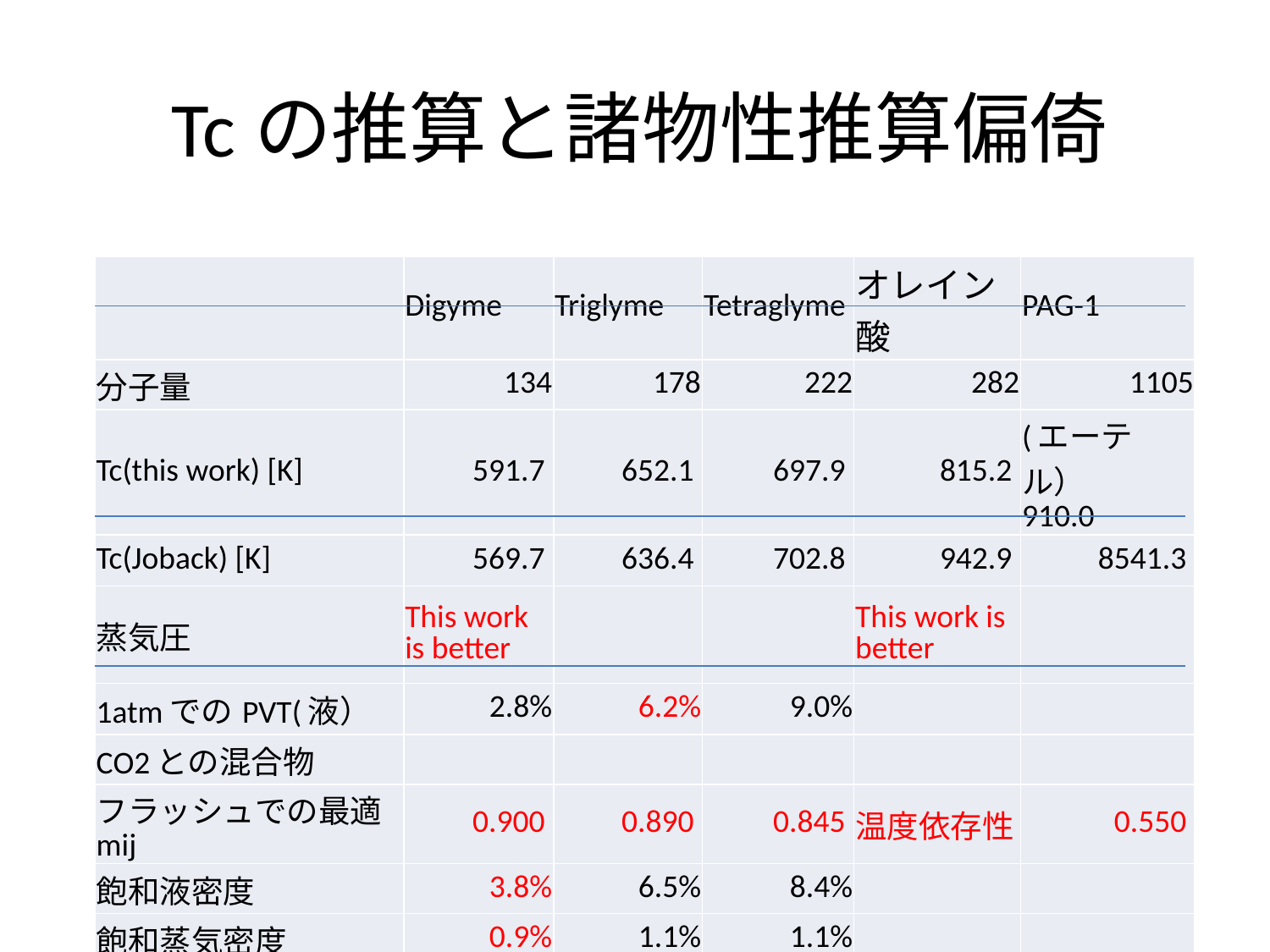

# Tcの推算と諸物性推算偏倚
|  | Digyme | Triglyme | Tetraglyme | オレイン酸 | PAG-1 |
| --- | --- | --- | --- | --- | --- |
| 分子量 | 134 | 178 | 222 | 282 | 1105 |
| Tc(this work) [K] | 591.7 | 652.1 | 697.9 | 815.2 | (エーテル）　910.0 |
| Tc(Joback) [K] | 569.7 | 636.4 | 702.8 | 942.9 | 8541.3 |
| 蒸気圧 | This work is better |  |  | This work is better |  |
| 1atmでのPVT(液） | 2.8% | 6.2% | 9.0% |  |  |
| CO2との混合物 |  |  |  |  |  |
| フラッシュでの最適mij | 0.900 | 0.890 | 0.845 | 温度依存性 | 0.550 |
| 飽和液密度 | 3.8% | 6.5% | 8.4% |  |  |
| 飽和蒸気密度 | 0.9% | 1.1% | 1.1% |  |  |
|  |  |  |  |  |  |